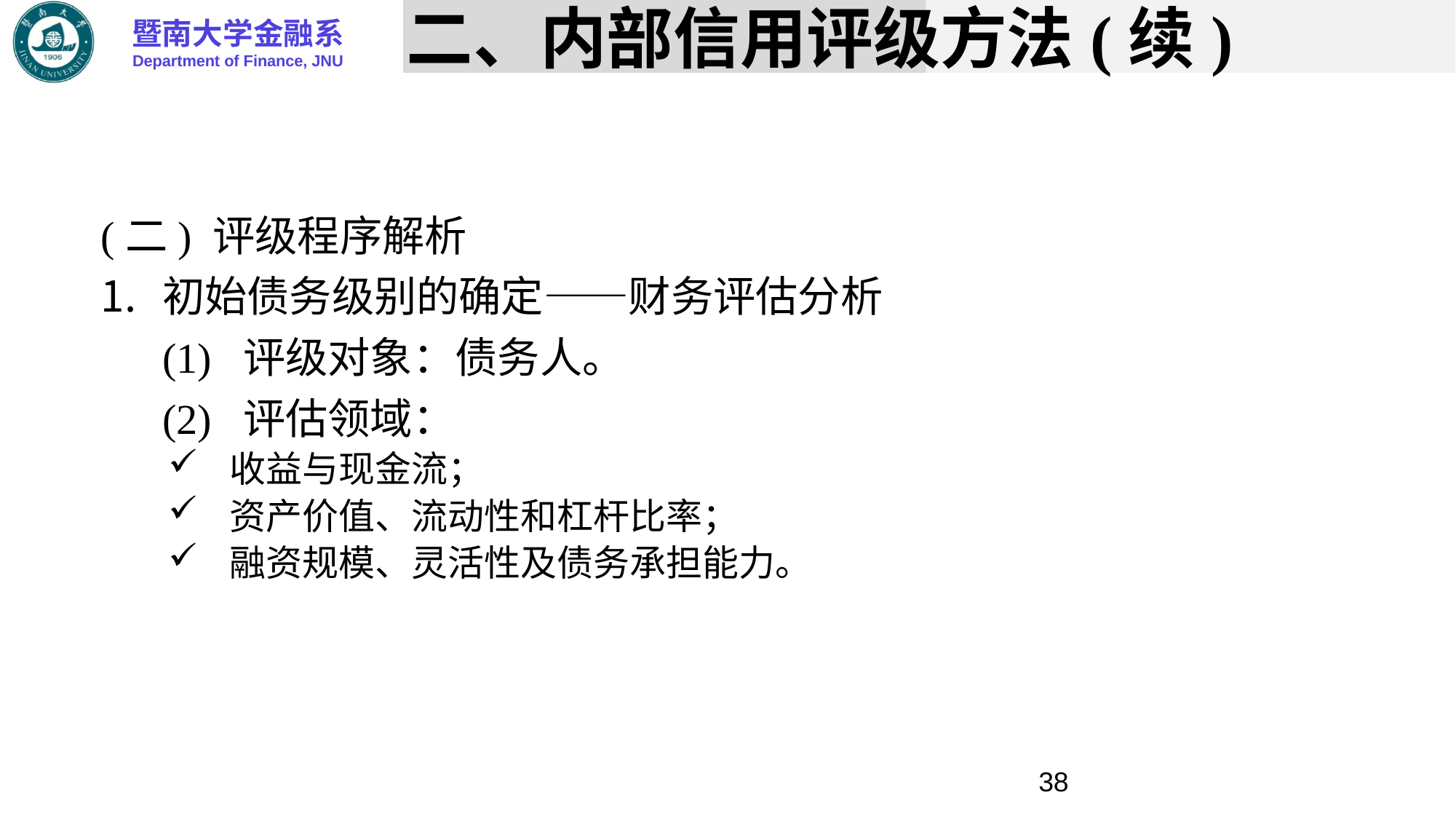

# 二、内部信用评级方法(续)
(二) 评级程序解析
初始债务级别的确定——财务评估分析
	(1)  评级对象：债务人。
	(2)  评估领域：
收益与现金流；
资产价值、流动性和杠杆比率；
融资规模、灵活性及债务承担能力。

38